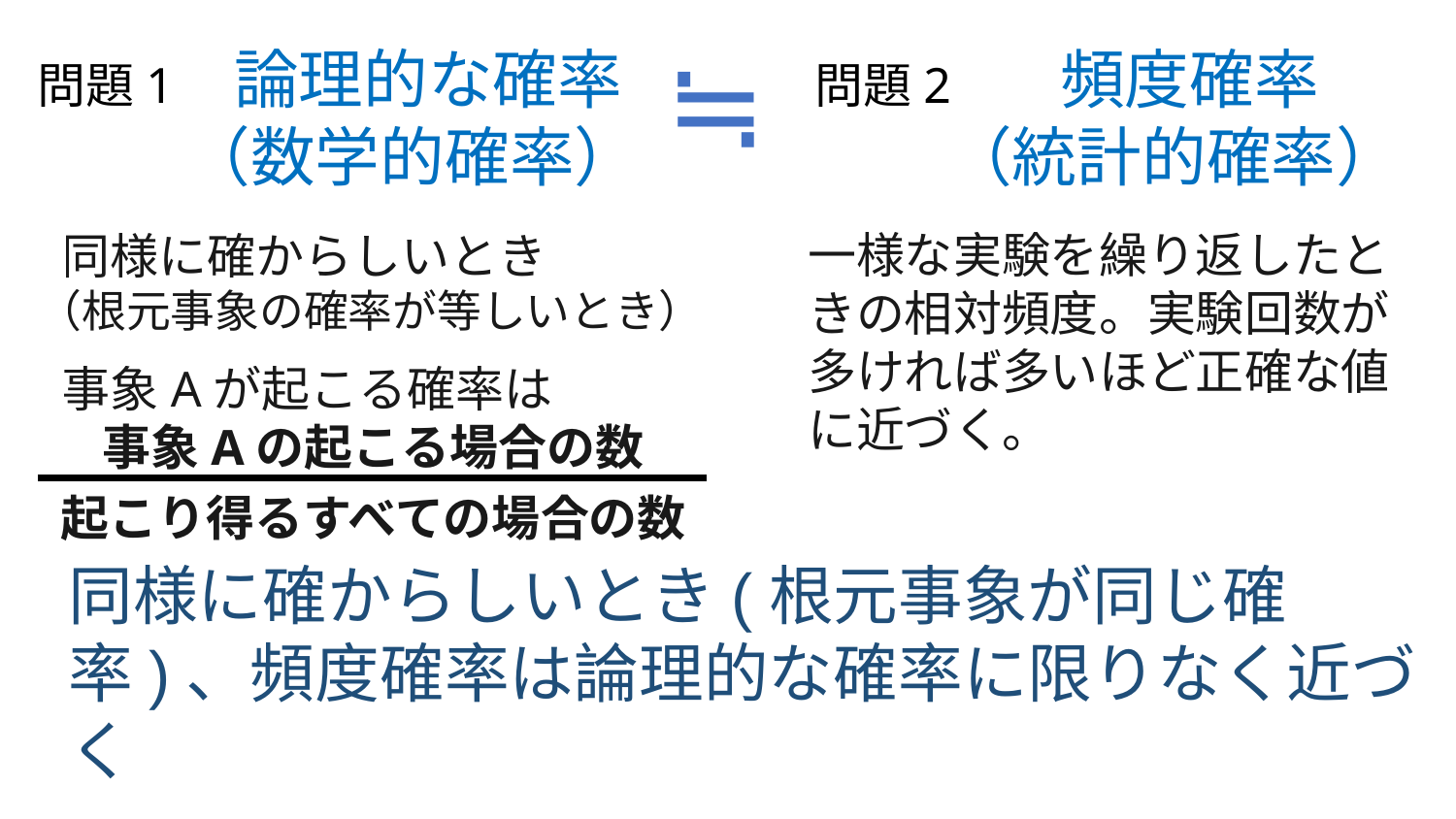

≒
問題2　　頻度確率
       （統計的確率）
問題1　論理的な確率
　     （数学的確率）
 同様に確からしいとき
（根元事象の確率が等しいとき）

 事象Aが起こる確率は
事象Aの起こる場合の数
起こり得るすべての場合の数
一様な実験を繰り返したときの相対頻度。実験回数が多ければ多いほど正確な値に近づく。
同様に確からしいとき(根元事象が同じ確率)、頻度確率は論理的な確率に限りなく近づく